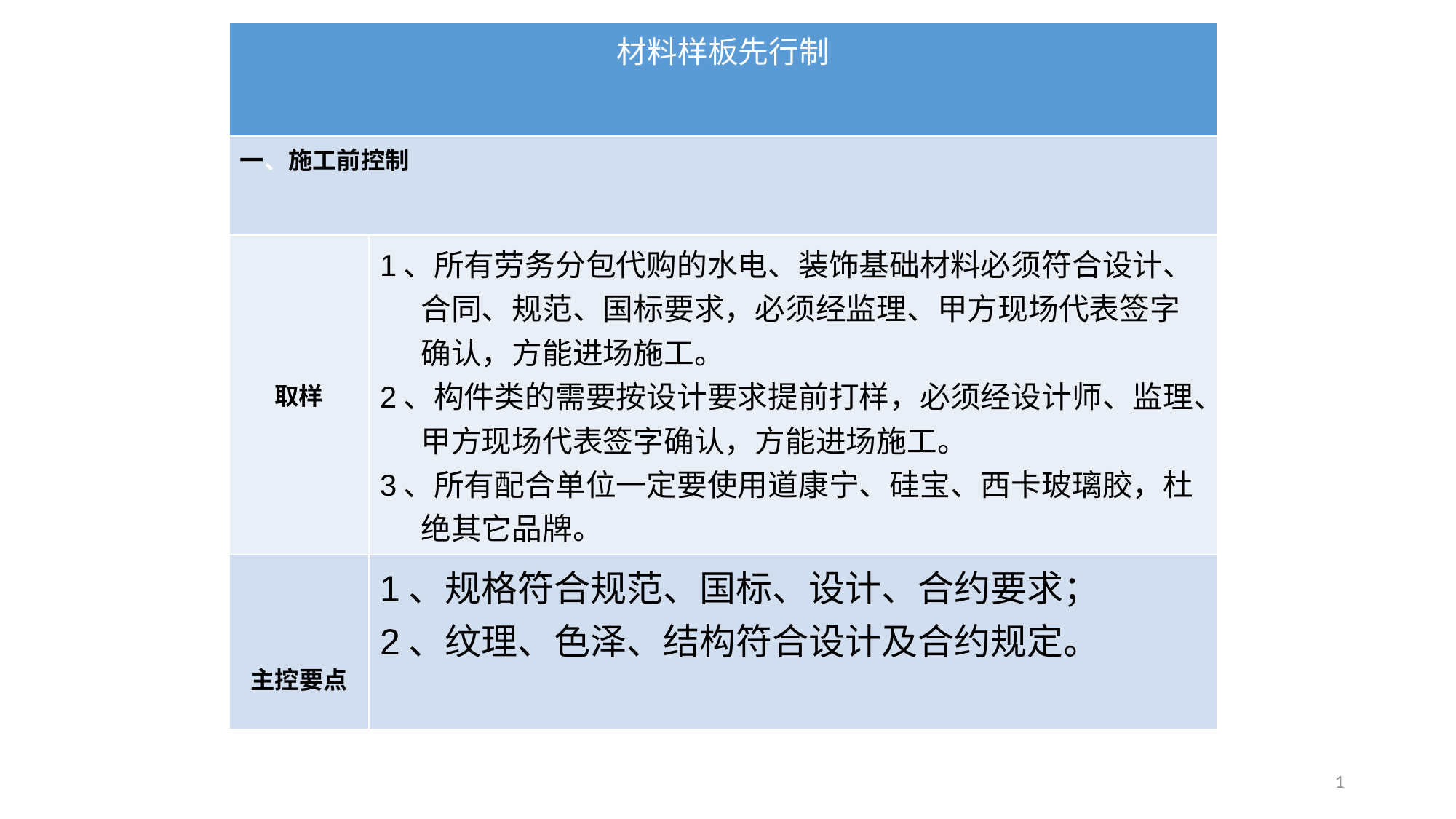

| 材料样板先行制 |  |
| --- | --- |
| 一、施工前控制 |  |
| 取样 | 1、所有劳务分包代购的水电、装饰基础材料必须符合设计、合同、规范、国标要求，必须经监理、甲方现场代表签字确认，方能进场施工。 2、构件类的需要按设计要求提前打样，必须经设计师、监理、甲方现场代表签字确认，方能进场施工。 3、所有配合单位一定要使用道康宁、硅宝、西卡玻璃胶，杜绝其它品牌。 |
| 主控要点 | 1、规格符合规范、国标、设计、合约要求； 2、纹理、色泽、结构符合设计及合约规定。 |
1